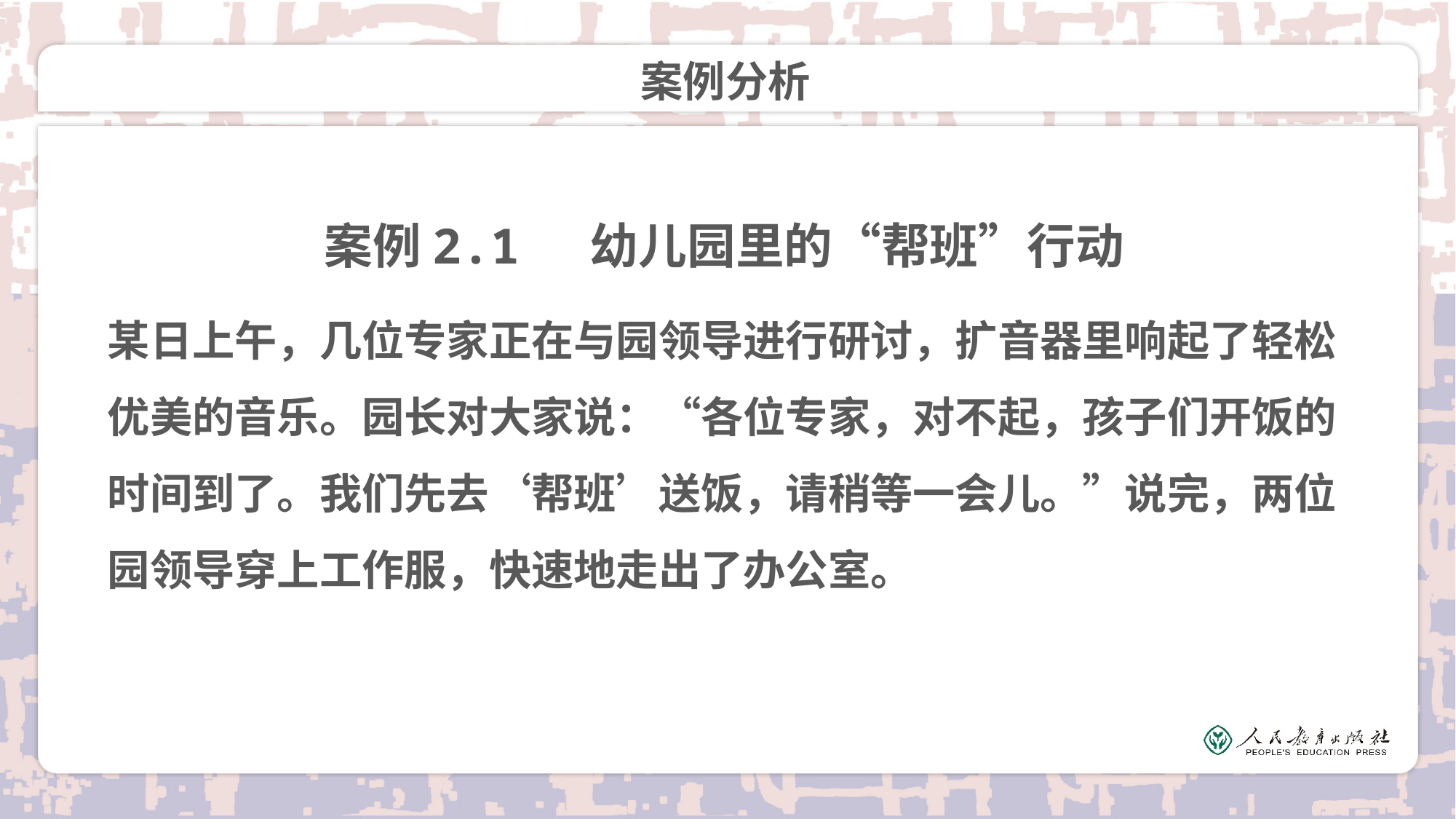

# 案例分析
案例2.1  幼儿园里的“帮班”行动
某日上午，几位专家正在与园领导进行研讨，扩音器里响起了轻松优美的音乐。园长对大家说：“各位专家，对不起，孩子们开饭的时间到了。我们先去‘帮班’送饭，请稍等一会儿。”说完，两位园领导穿上工作服，快速地走出了办公室。